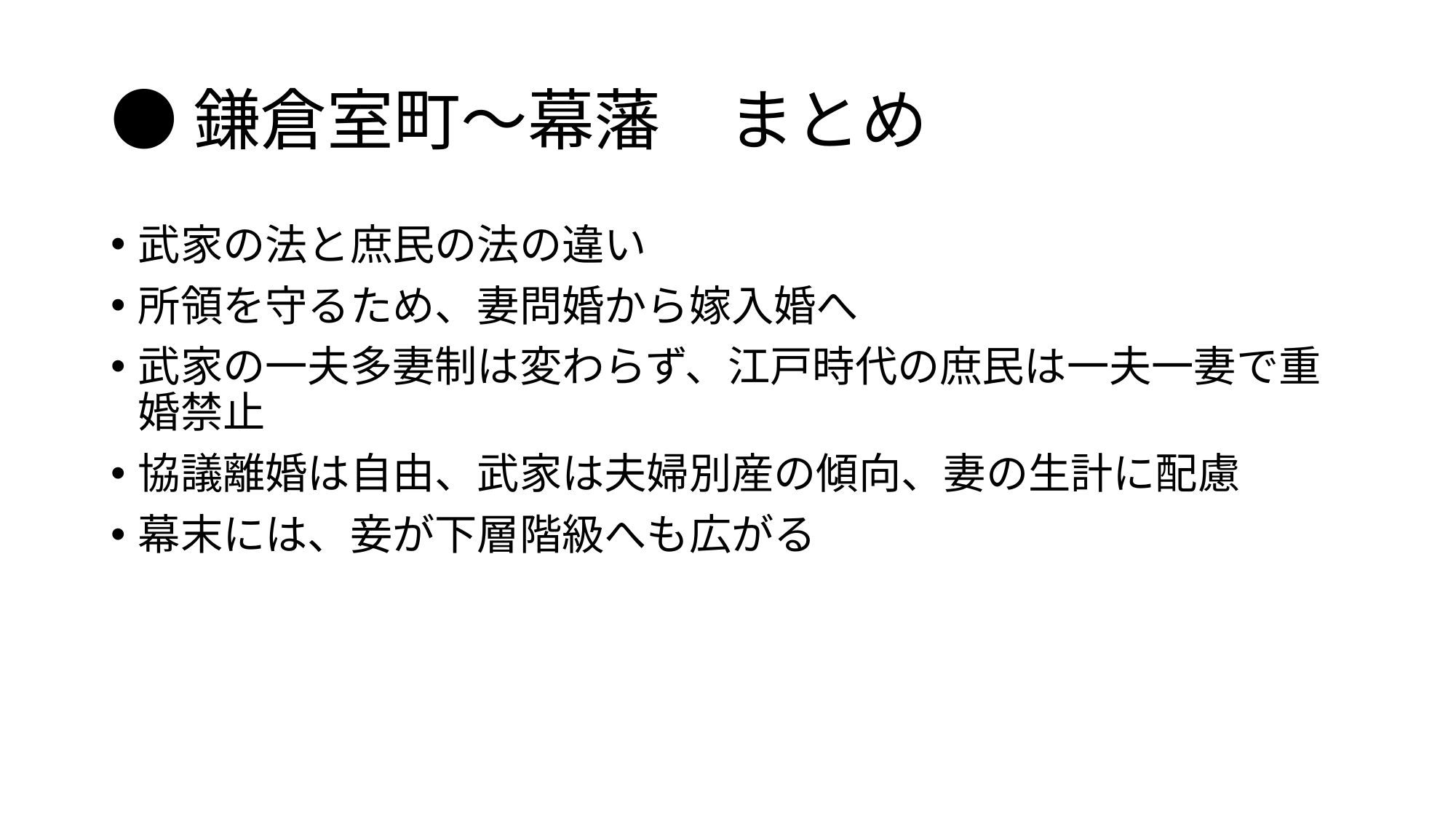

# ●鎌倉室町～幕藩　まとめ
武家の法と庶民の法の違い
所領を守るため、妻問婚から嫁入婚へ
武家の一夫多妻制は変わらず、江戸時代の庶民は一夫一妻で重婚禁止
協議離婚は自由、武家は夫婦別産の傾向、妻の生計に配慮
幕末には、妾が下層階級へも広がる